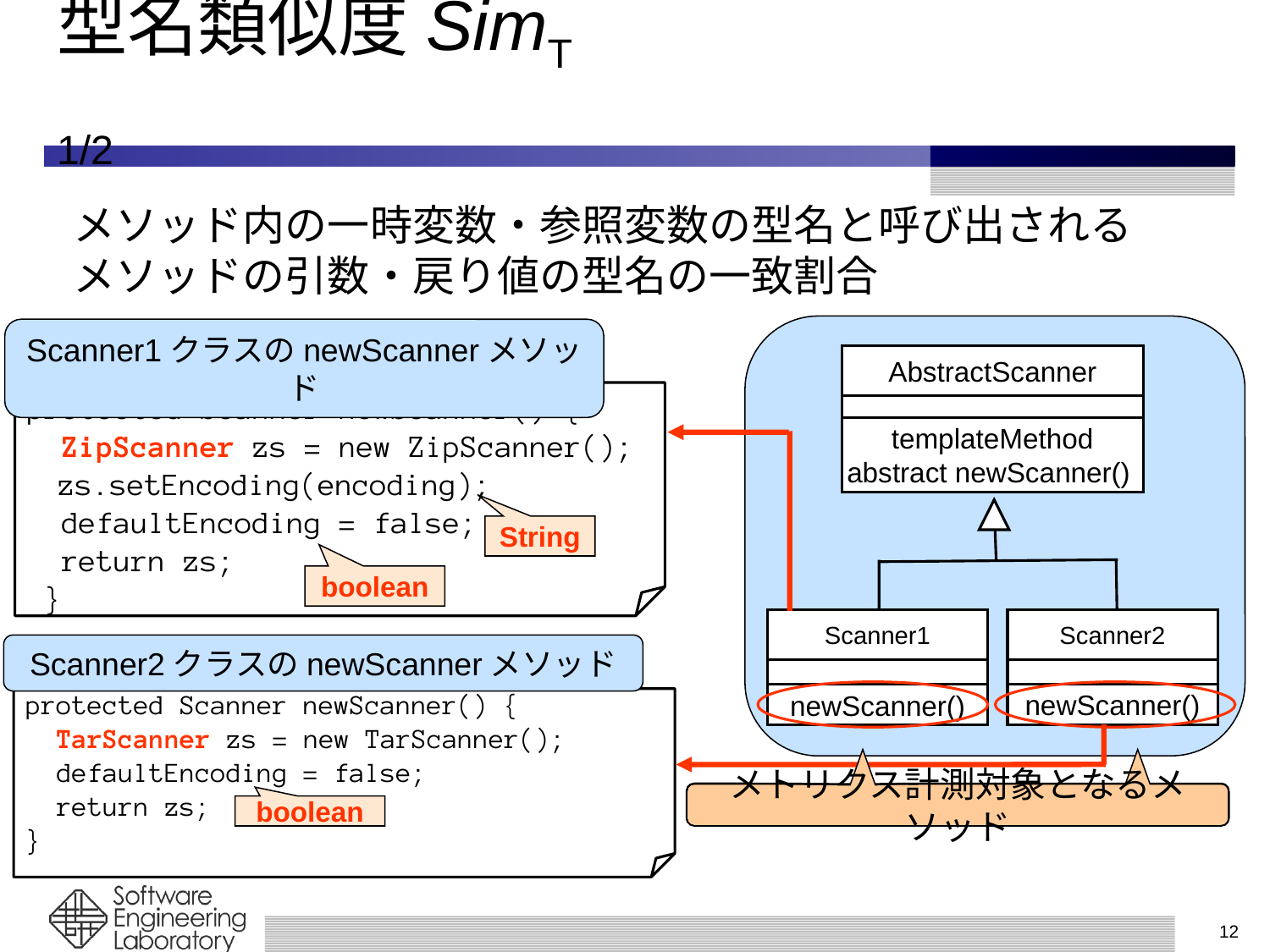

# 型名類似度SimT					1/2
メソッド内の一時変数・参照変数の型名と呼び出されるメソッドの引数・戻り値の型名の一致割合

AbstractScanner

templateMethod
abstract newScanner()

Scanner2
Scanner1

newScanner()
newScanner()

抽象メソッドをオーバーライド
メトリクス計測対象となるメソッド
Scanner1クラスのnewScannerメソッド

protected Scanner newScanner() {
  ZipScanner zs = new ZipScanner();
  zs.setEncoding(encoding);
  defaultEncoding = false;
  return zs;
 }
String
boolean
Scanner2クラスのnewScannerメソッド
protected Scanner newScanner() {
  TarScanner zs = new TarScanner();
  defaultEncoding = false;
  return zs;
}
boolean
12